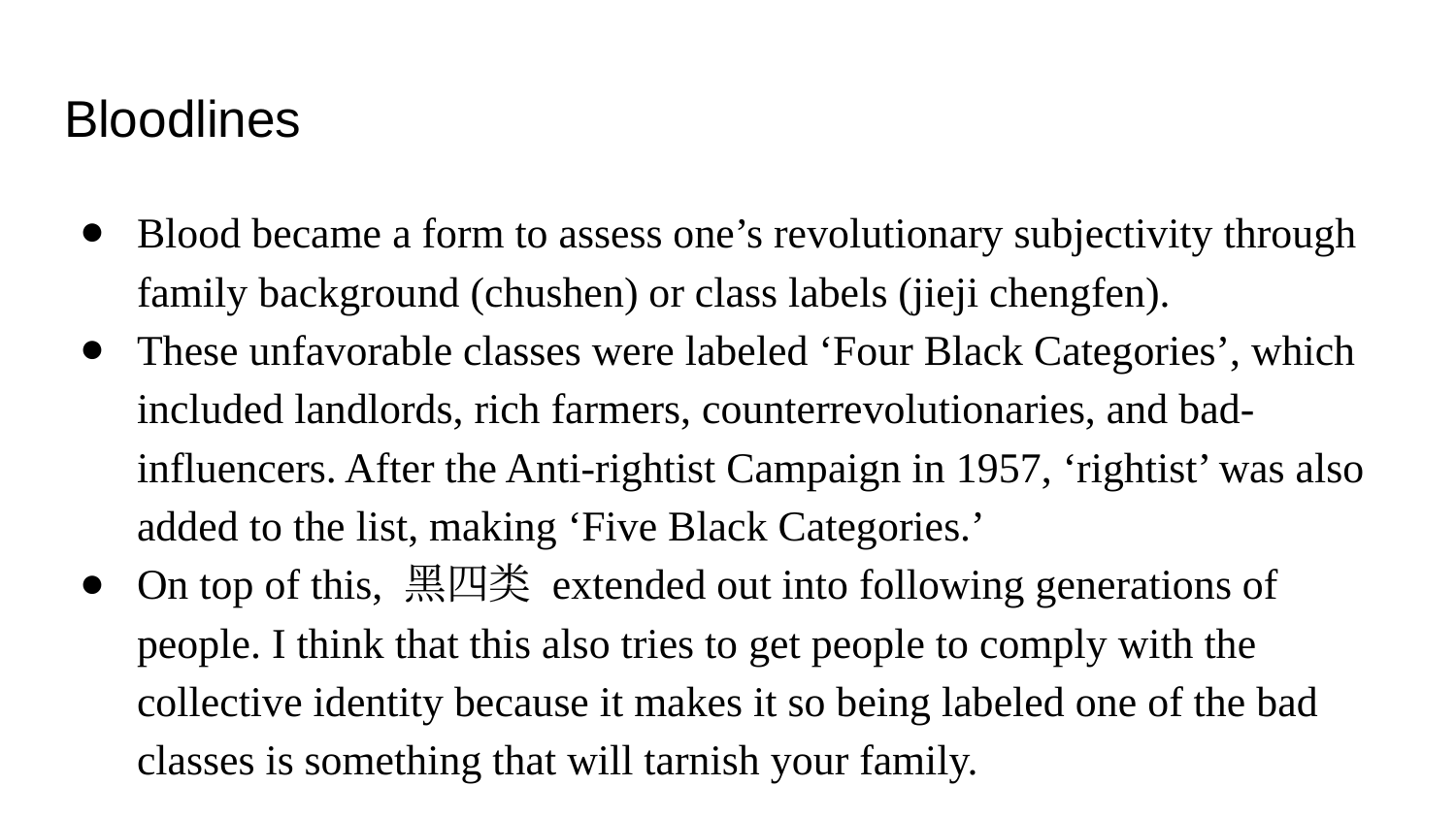

# Bloodlines
Blood became a form to assess one’s revolutionary subjectivity through family background (chushen) or class labels (jieji chengfen).
These unfavorable classes were labeled ‘Four Black Categories’, which included landlords, rich farmers, counterrevolutionaries, and bad-influencers. After the Anti-rightist Campaign in 1957, ‘rightist’ was also added to the list, making ‘Five Black Categories.’
On top of this, 黑四类 extended out into following generations of people. I think that this also tries to get people to comply with the collective identity because it makes it so being labeled one of the bad classes is something that will tarnish your family.